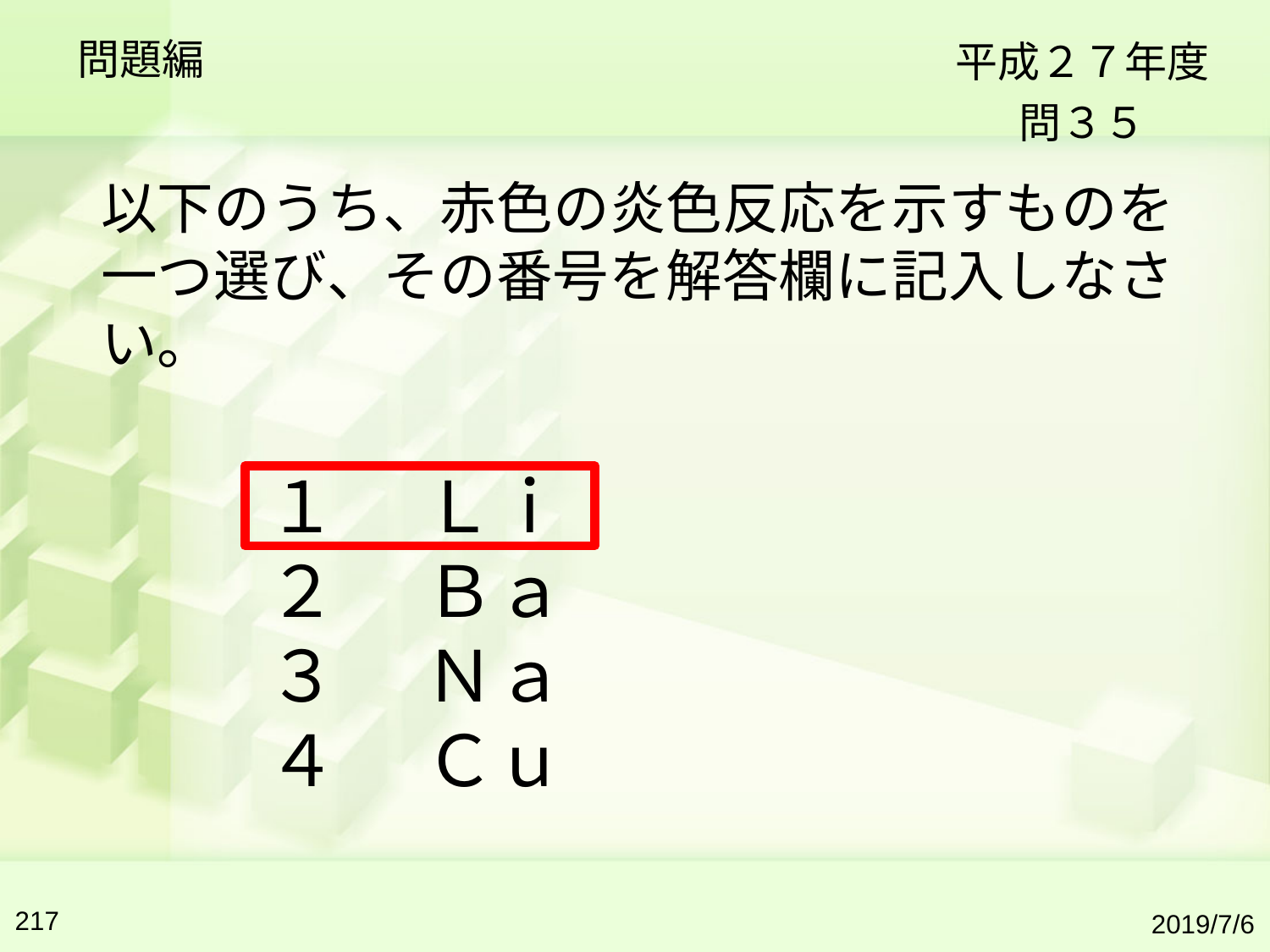

問題編
平成２７年度
問３５
以下のうち、赤色の炎色反応を示すものを一つ選び、その番号を解答欄に記入しなさい。
１ 　Ｌｉ
２ 　Ｂａ
３ 　Ｎａ
４ 　Ｃｕ

217
2019/7/6